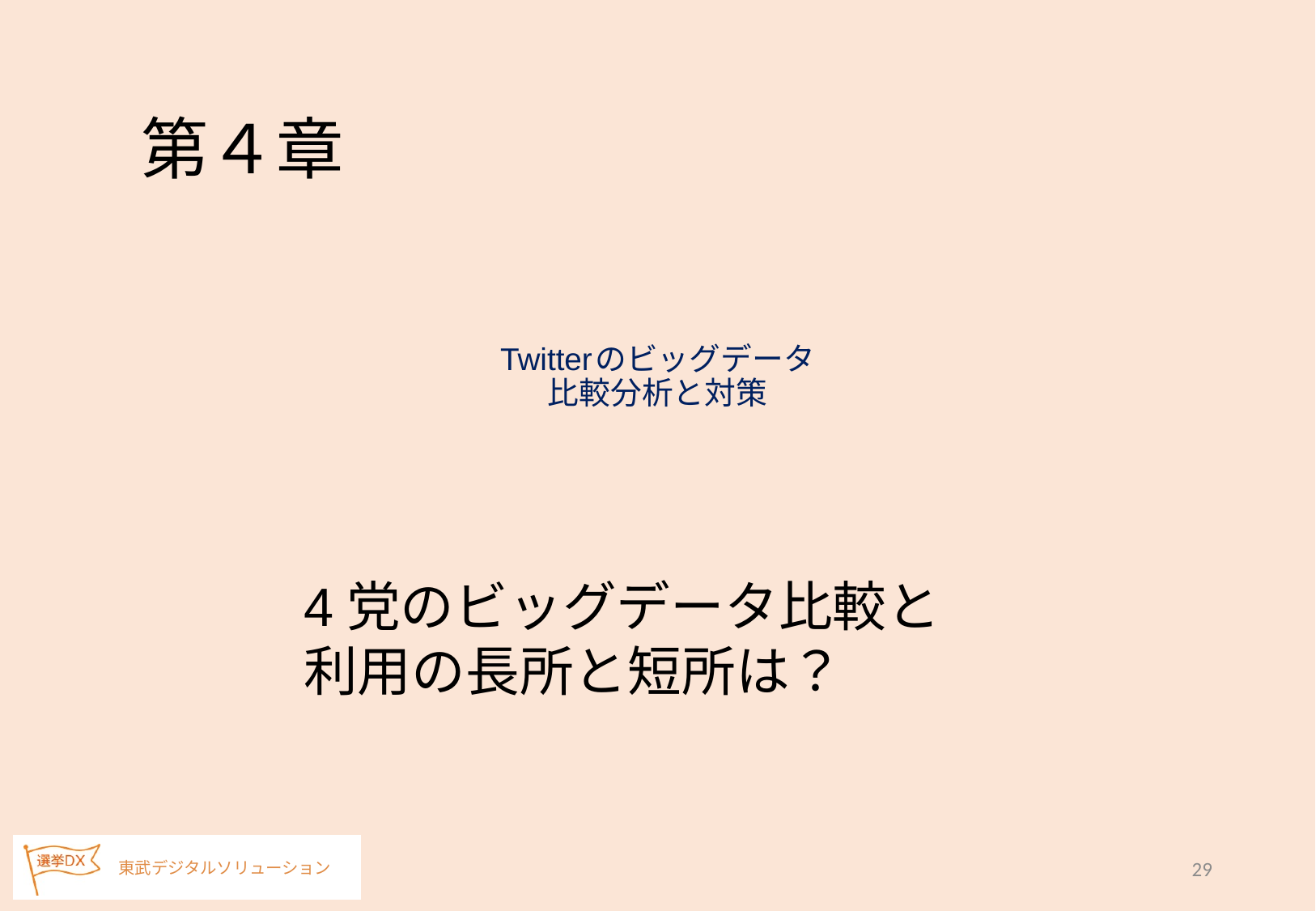

第４章
# Twitterのビッグデータ 比較分析と対策
4党のビッグデータ比較と
利用の長所と短所は？
29